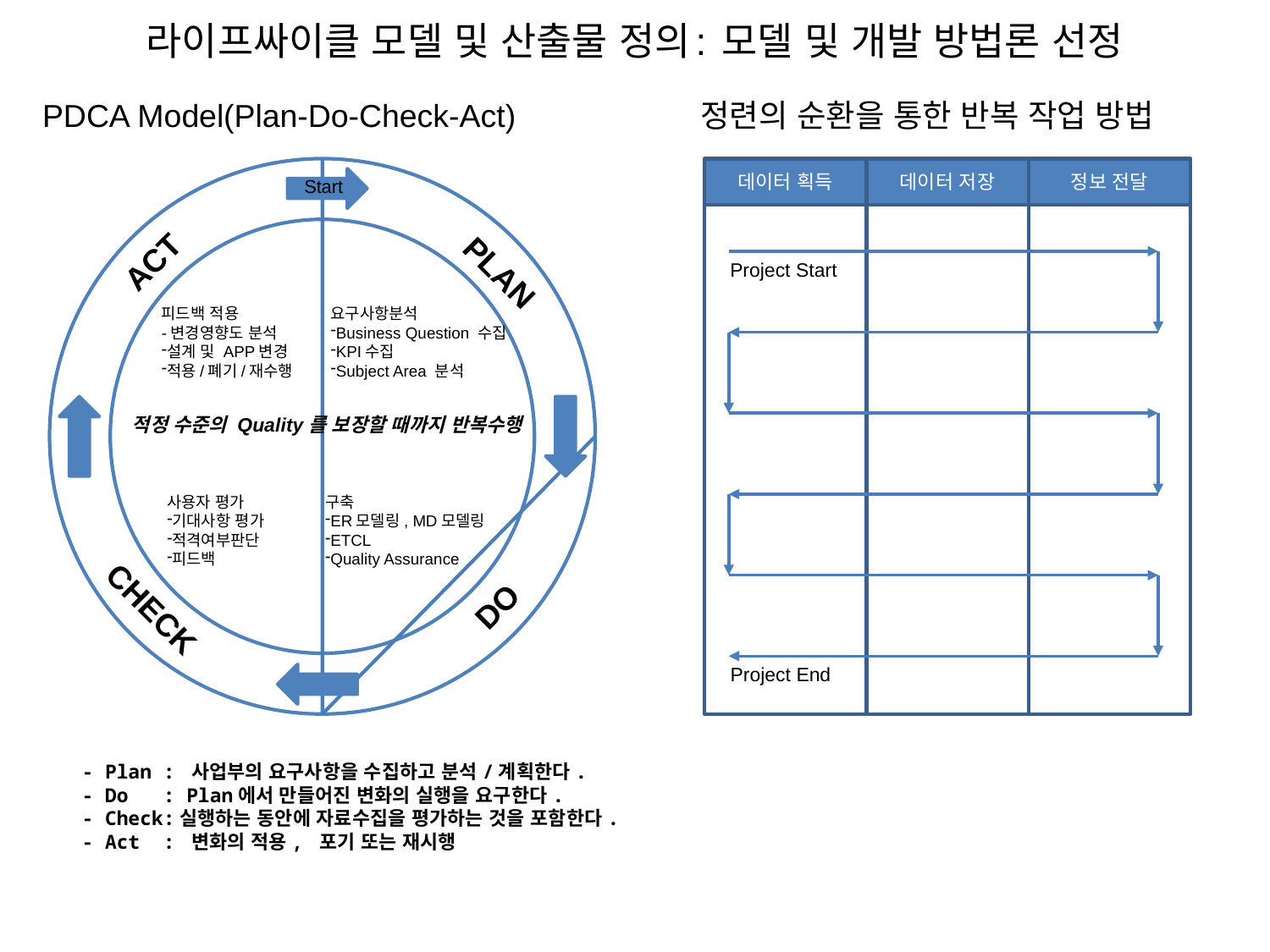

라이프싸이클 모델 및 산출물 정의: 모델 및 개발 방법론 선정
PDCA Model(Plan-Do-Check-Act)
정련의 순환을 통한 반복 작업 방법

데이터 획득
데이터 저장
정보 전달

Project Start
Project End
Start
ACT
PLAN
피드백 적용
-변경영향도 분석
설계 및 APP변경
적용/폐기/재수행
요구사항분석
Business Question 수집
KPI수집
Subject Area 분석

적정 수준의 Quality를 보장할 때까지 반복수행
사용자 평가
기대사항 평가
적격여부판단
피드백
구축
ER모델링, MD모델링
ETCL
Quality Assurance
DO
CHECK

- Plan : 사업부의 요구사항을 수집하고 분석/계획한다.
- Do   : Plan에서 만들어진 변화의 실행을 요구한다.
- Check:실행하는 동안에 자료수집을 평가하는 것을 포함한다.
- Act  : 변화의 적용, 포기 또는 재시행